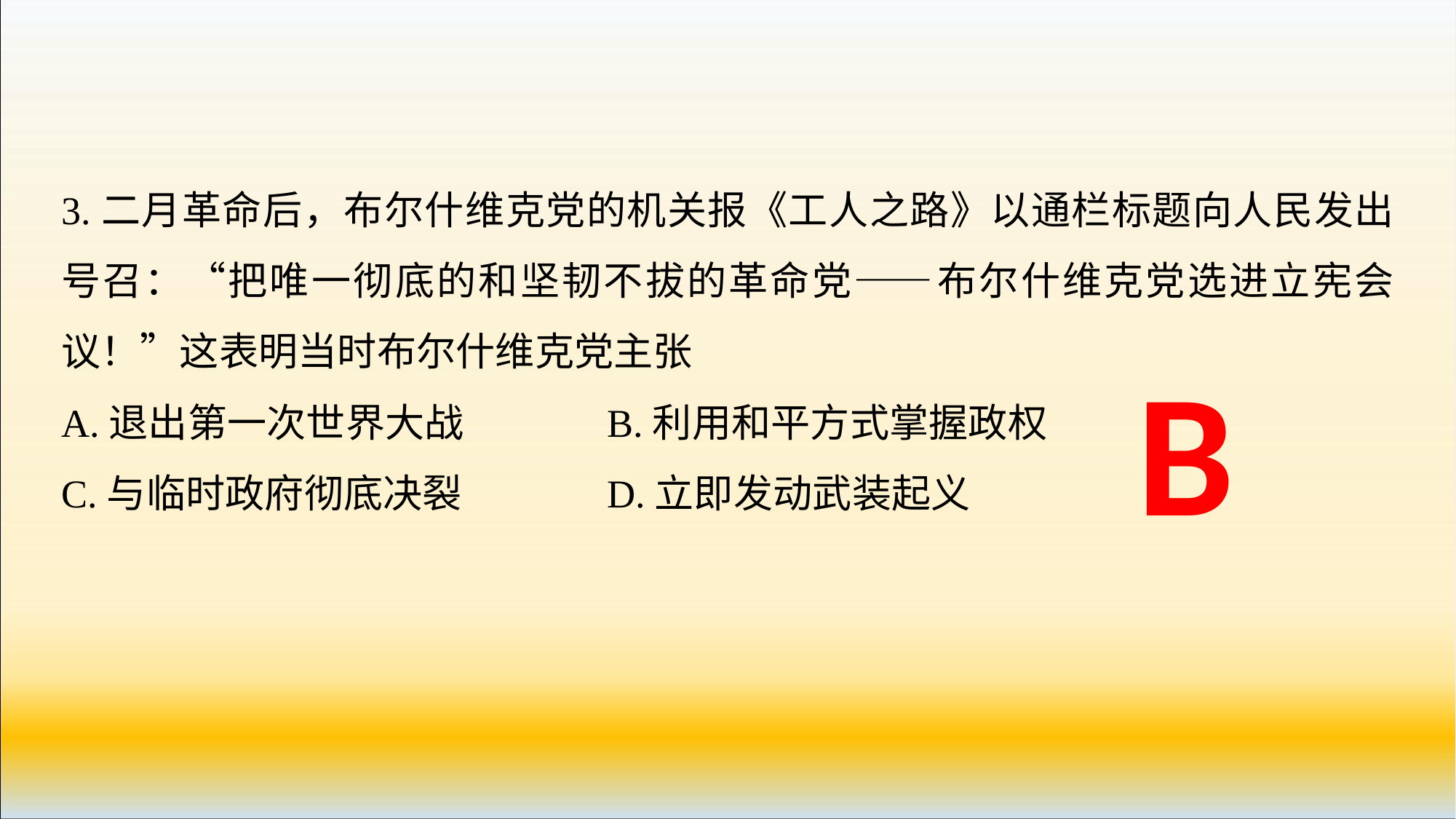

3.二月革命后，布尔什维克党的机关报《工人之路》以通栏标题向人民发出号召：“把唯一彻底的和坚韧不拔的革命党——布尔什维克党选进立宪会议！”这表明当时布尔什维克党主张
A.退出第一次世界大战		B.利用和平方式掌握政权
C.与临时政府彻底决裂		D.立即发动武装起义
B